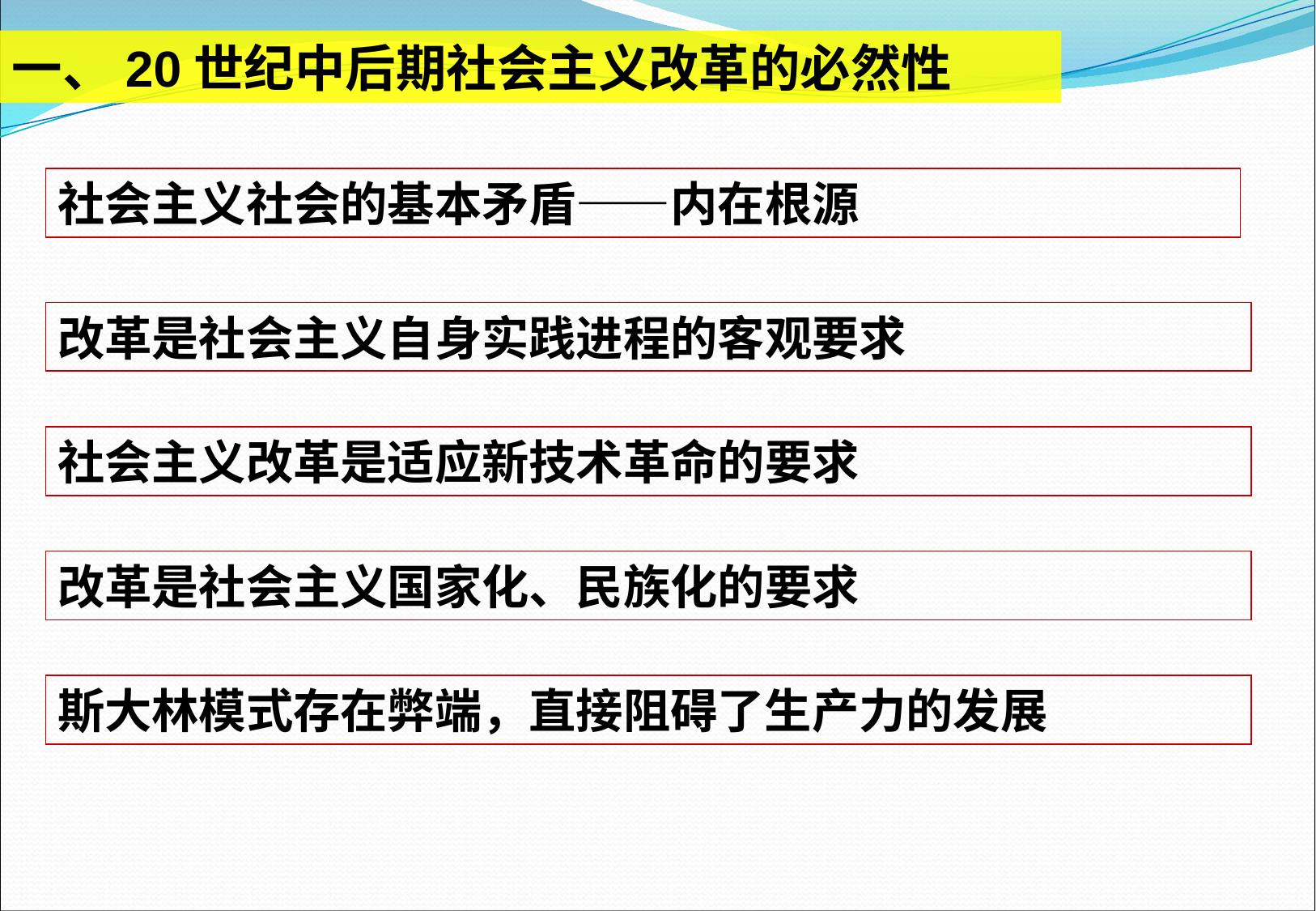

一、20世纪中后期社会主义改革的必然性
社会主义社会的基本矛盾——内在根源
改革是社会主义自身实践进程的客观要求
社会主义改革是适应新技术革命的要求
改革是社会主义国家化、民族化的要求
斯大林模式存在弊端，直接阻碍了生产力的发展